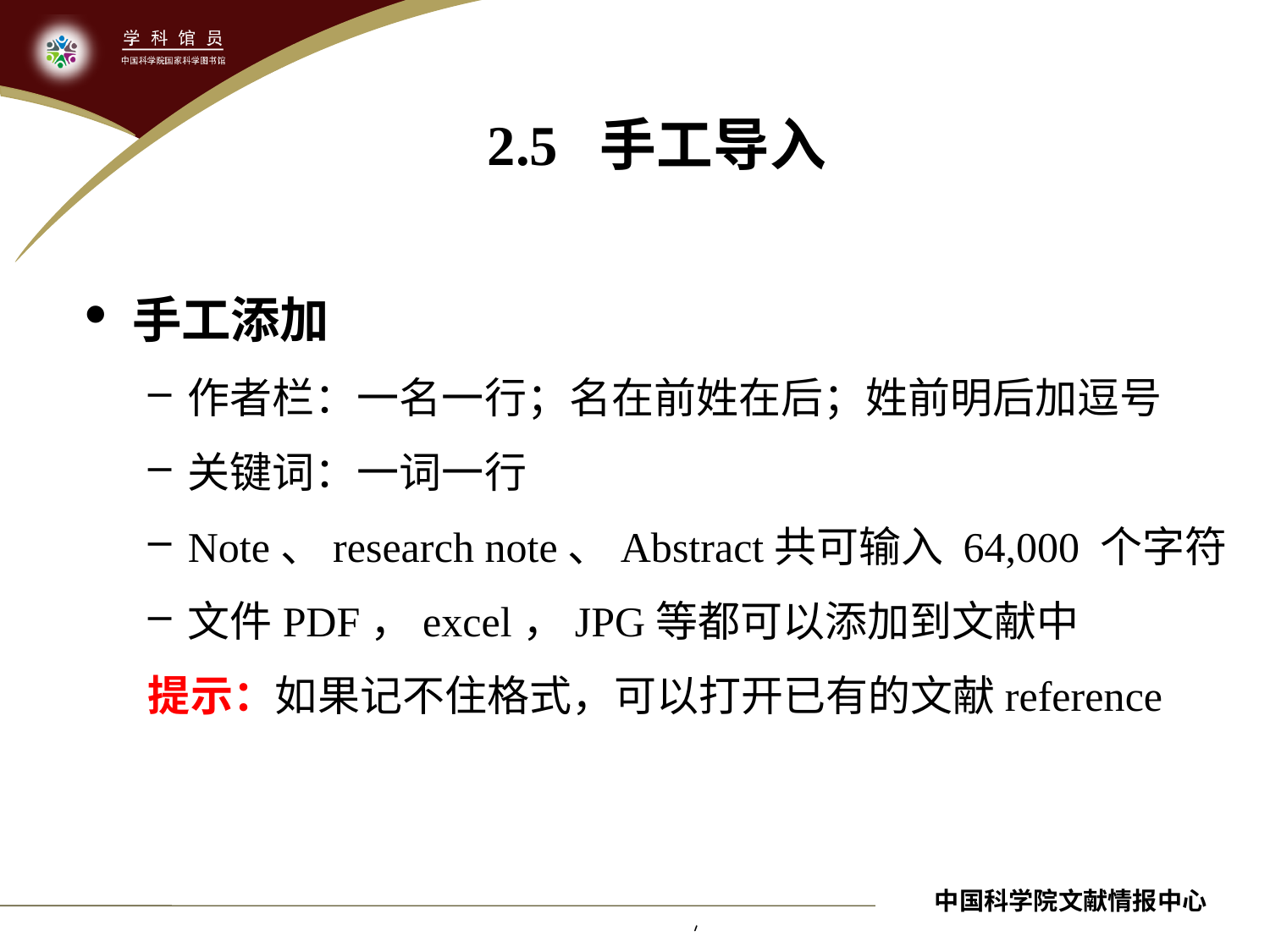

2.5  手工导入
手工添加
作者栏：一名一行；名在前姓在后；姓前明后加逗号
关键词：一词一行
Note、research note、Abstract共可输入 64,000 个字符
文件PDF，excel，JPG等都可以添加到文献中
提示：如果记不住格式，可以打开已有的文献reference

中国科学院文献情报中心